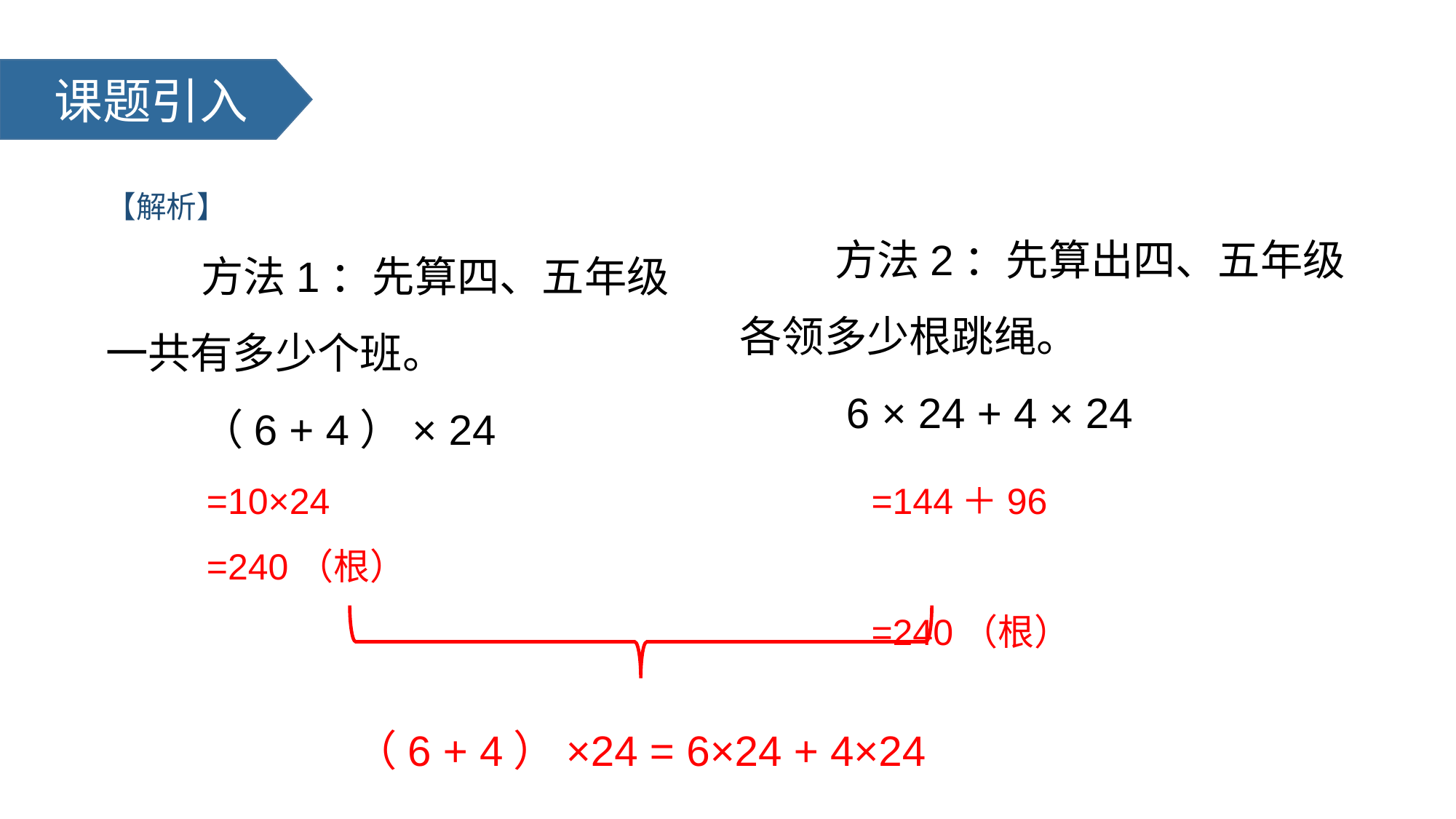

课题引入
【解析】
         方法1：先算四、五年级一共有多少个班。
         （6 + 4）× 24

         方法2：先算出四、五年级各领多少根跳绳。
         6 × 24 + 4 × 24

=144＋96
=240（根）
=10×24
=240（根）
（6 + 4）×24 = 6×24 + 4×24